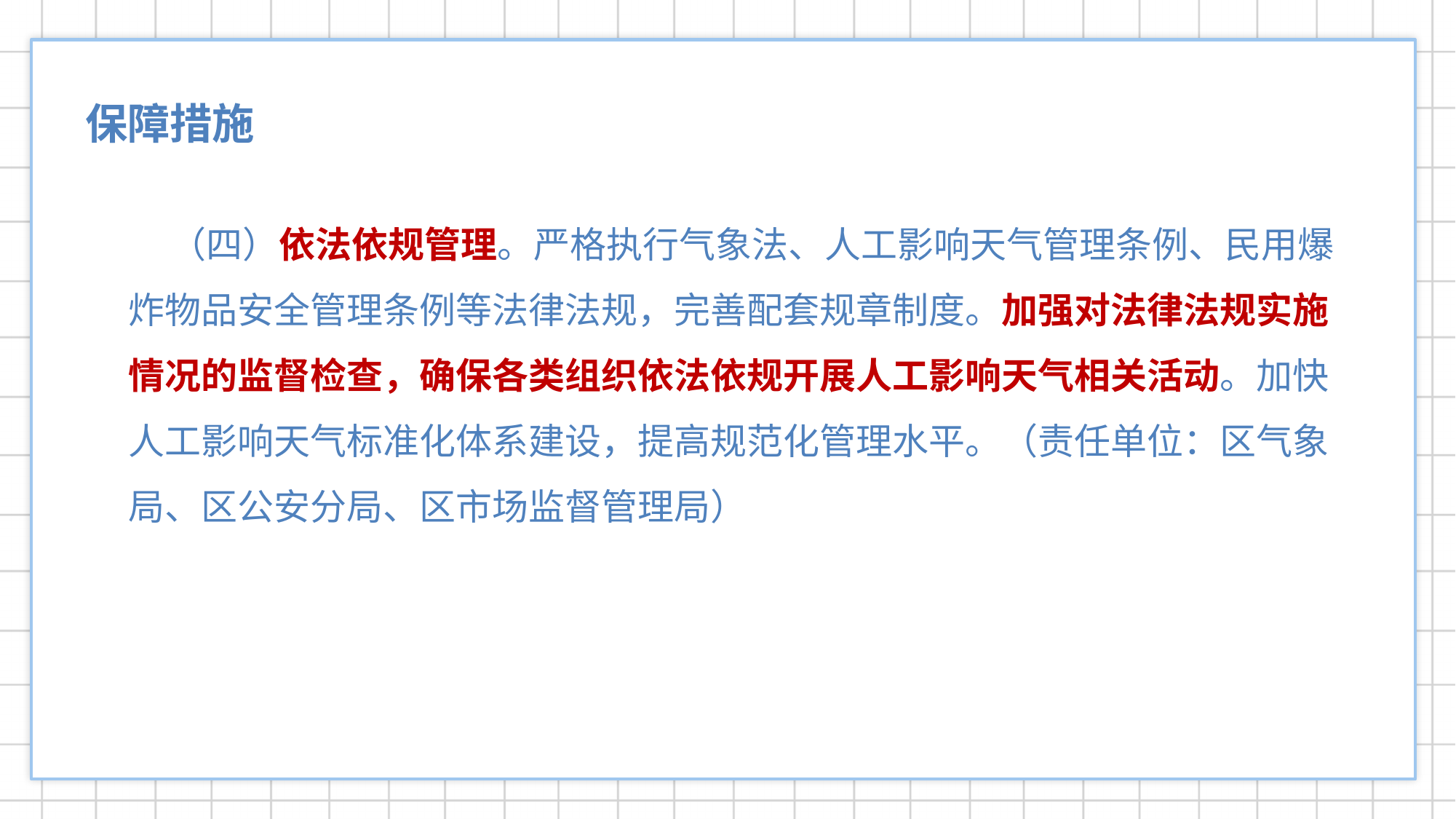

保障措施
    （四）依法依规管理。严格执行气象法、人工影响天气管理条例、民用爆炸物品安全管理条例等法律法规，完善配套规章制度。加强对法律法规实施情况的监督检查，确保各类组织依法依规开展人工影响天气相关活动。加快人工影响天气标准化体系建设，提高规范化管理水平。（责任单位：区气象局、区公安分局、区市场监督管理局）